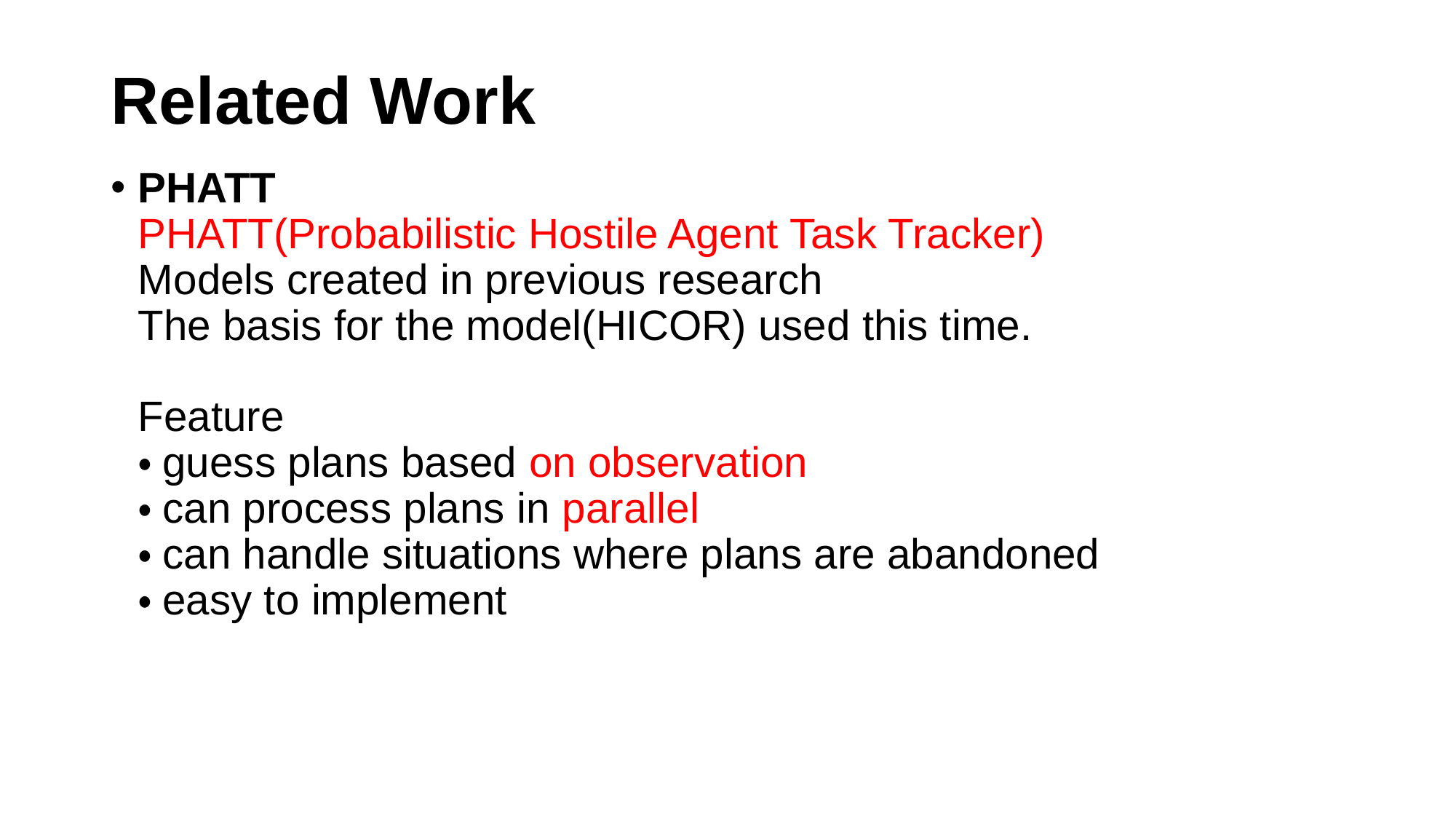

# Related Work
PHATT
PHATT(Probabilistic Hostile Agent Task Tracker)
Models created in previous research
The basis for the model(HICOR) used this time.
Feature
・guess plans based on observation
・can process plans in parallel
・can handle situations where plans are abandoned
・easy to implement